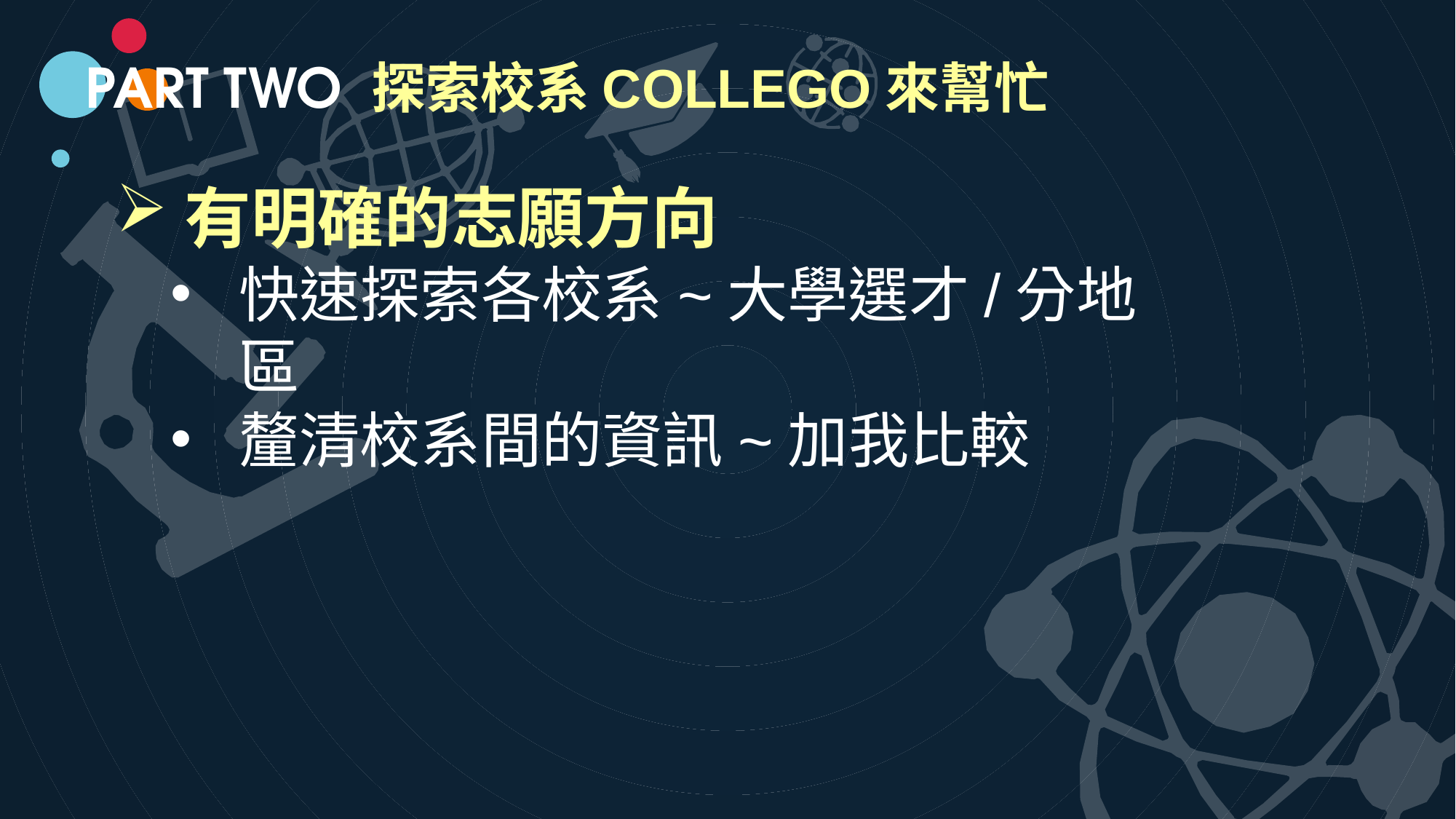

PART TWO 探索校系COLLEGO來幫忙

有明確的志願方向
快速探索各校系~大學選才/分地區
釐清校系間的資訊~加我比較